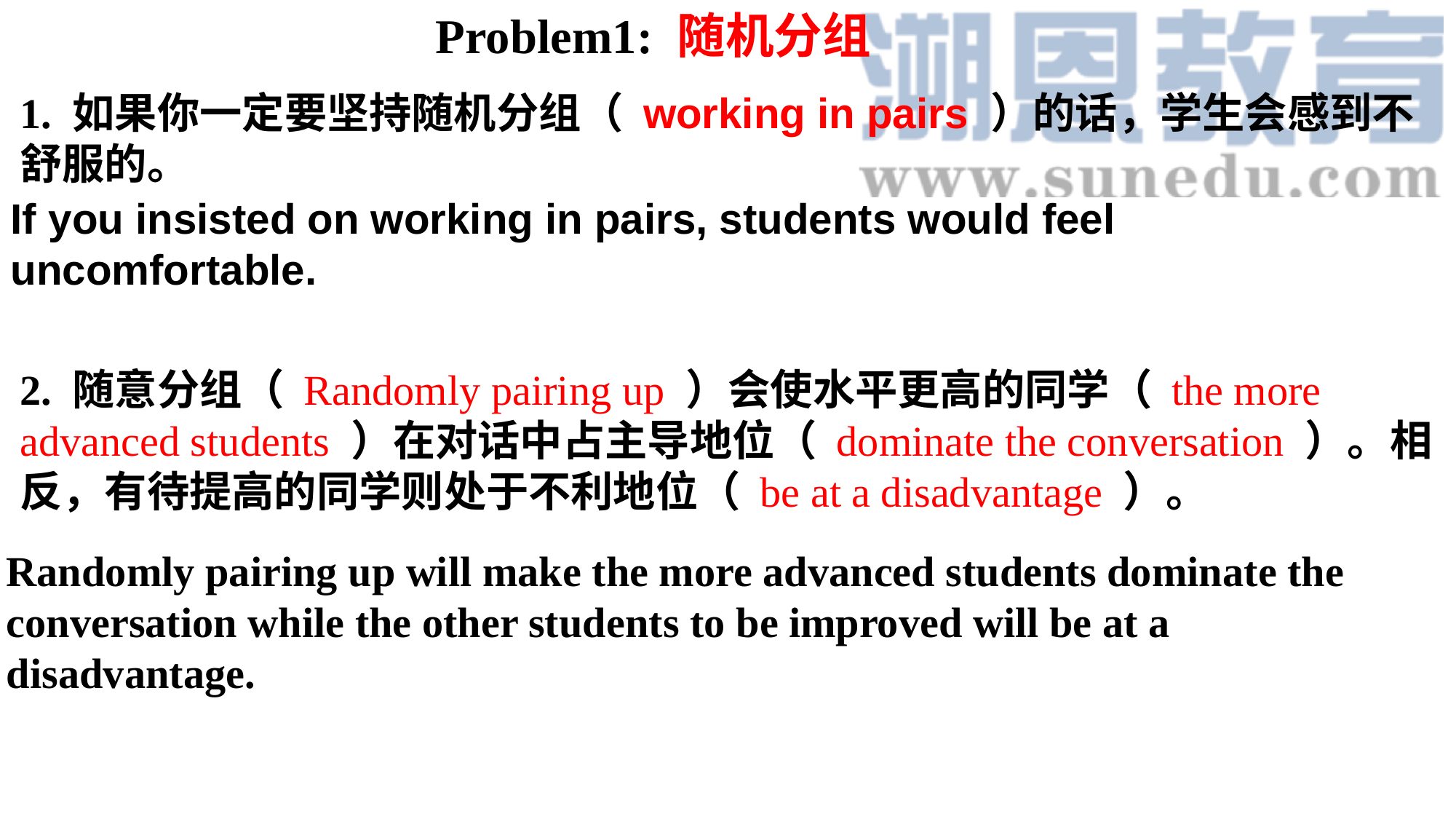

Problem1: 随机分组
1. 如果你一定要坚持随机分组（ working in pairs ）的话，学生会感到不舒服的。
If you insisted on working in pairs, students would feel uncomfortable.
2. 随意分组（ Randomly pairing up ）会使水平更高的同学（ the more advanced students ）在对话中占主导地位（ dominate the conversation ）。相反，有待提高的同学则处于不利地位（ be at a disadvantage ）。
Randomly pairing up will make the more advanced students dominate the conversation while the other students to be improved will be at a disadvantage.